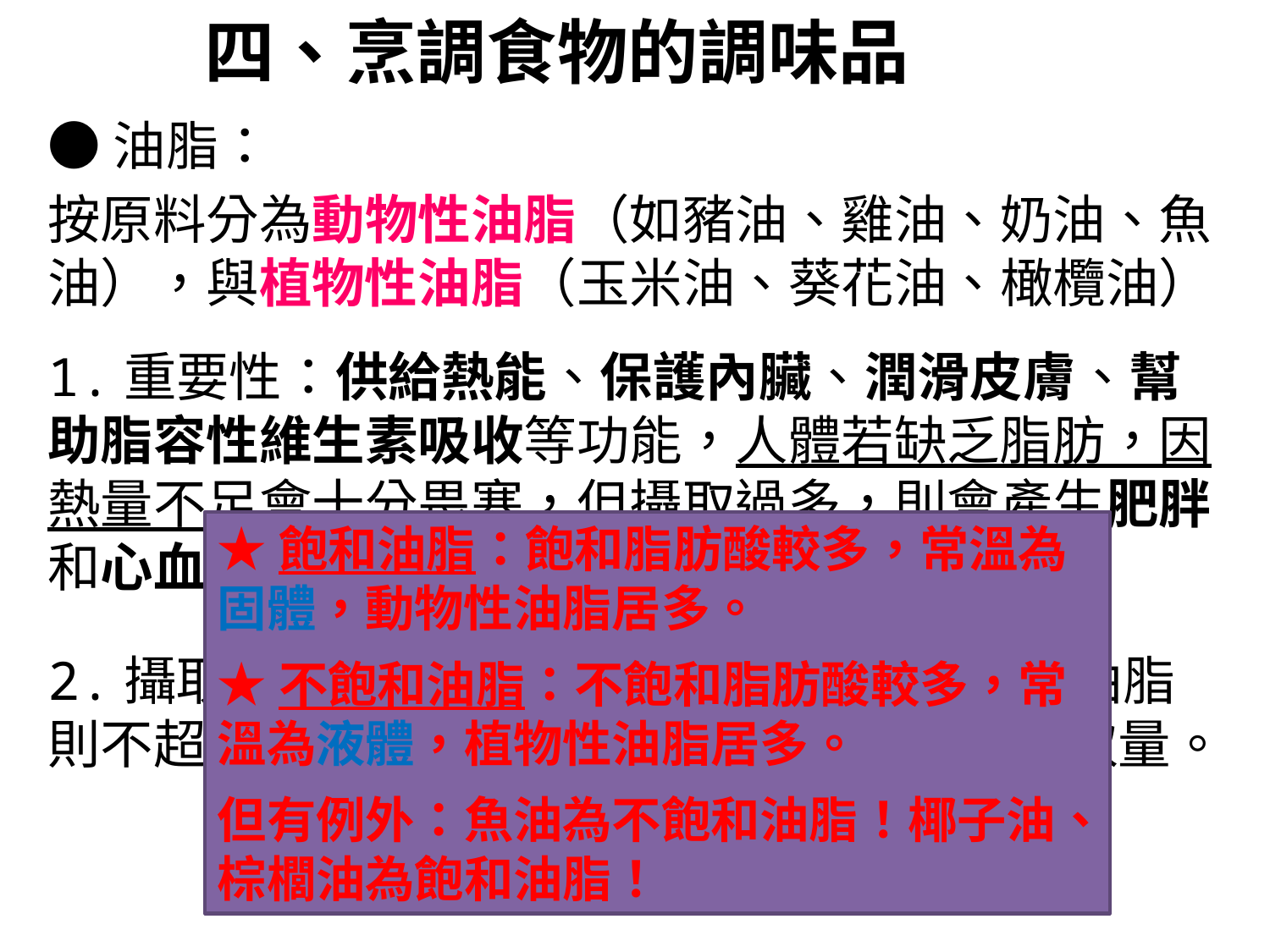

# 四、烹調食物的調味品
●油脂：
按原料分為動物性油脂（如豬油、雞油、奶油、魚油），與植物性油脂（玉米油、葵花油、橄欖油）

1.重要性：供給熱能、保護內臟、潤滑皮膚、幫助脂容性維生素吸收等功能，人體若缺乏脂肪，因熱量不足會十分畏寒，但攝取過多，則會產生肥胖和心血管疾病等問題！

2.攝取量：如果一天需要熱量1800大卡，油脂則不超過30%（540大卡），約60克的攝取量。
★飽和油脂：飽和脂肪酸較多，常溫為固體，動物性油脂居多。

★不飽和油脂：不飽和脂肪酸較多，常溫為液體，植物性油脂居多。

但有例外：魚油為不飽和油脂！椰子油、棕櫚油為飽和油脂！